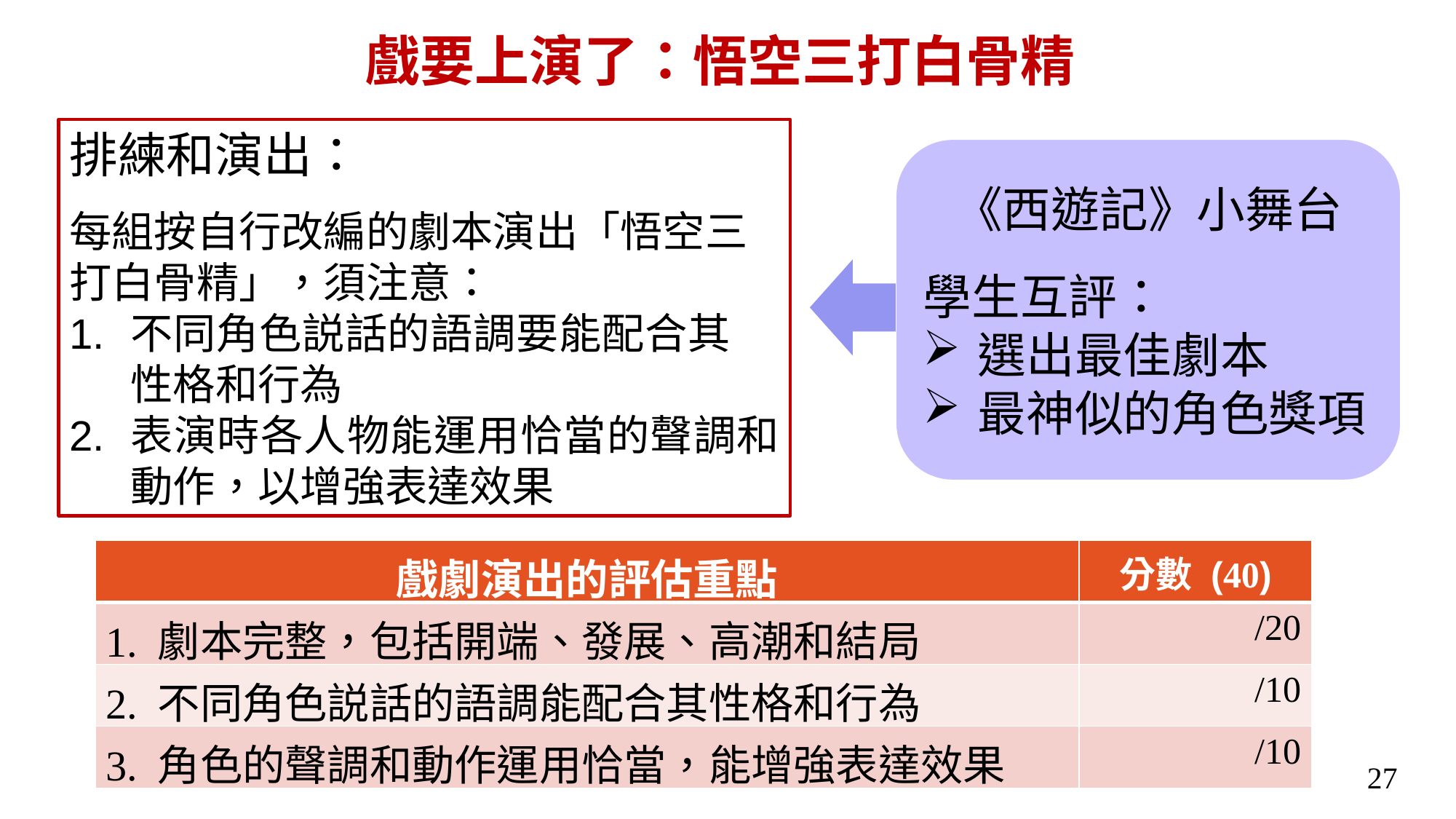

戲要上演了：悟空三打白骨精
排練和演出：

每組按自行改編的劇本演出「悟空三打白骨精」，須注意：
不同角色説話的語調要能配合其      性格和行為
表演時各人物能運用恰當的聲調和動作，以增強表達效果
《西遊記》小舞台

學生互評：
選出最佳劇本
最神似的角色獎項

| 戲劇演出的評估重點 | 分數 (40) |
| --- | --- |
| 1. 劇本完整，包括開端、發展、高潮和結局 | /20 |
| 2. 不同角色説話的語調能配合其性格和行為 | /10 |
| 3. 角色的聲調和動作運用恰當，能增強表達效果 | /10 |
27